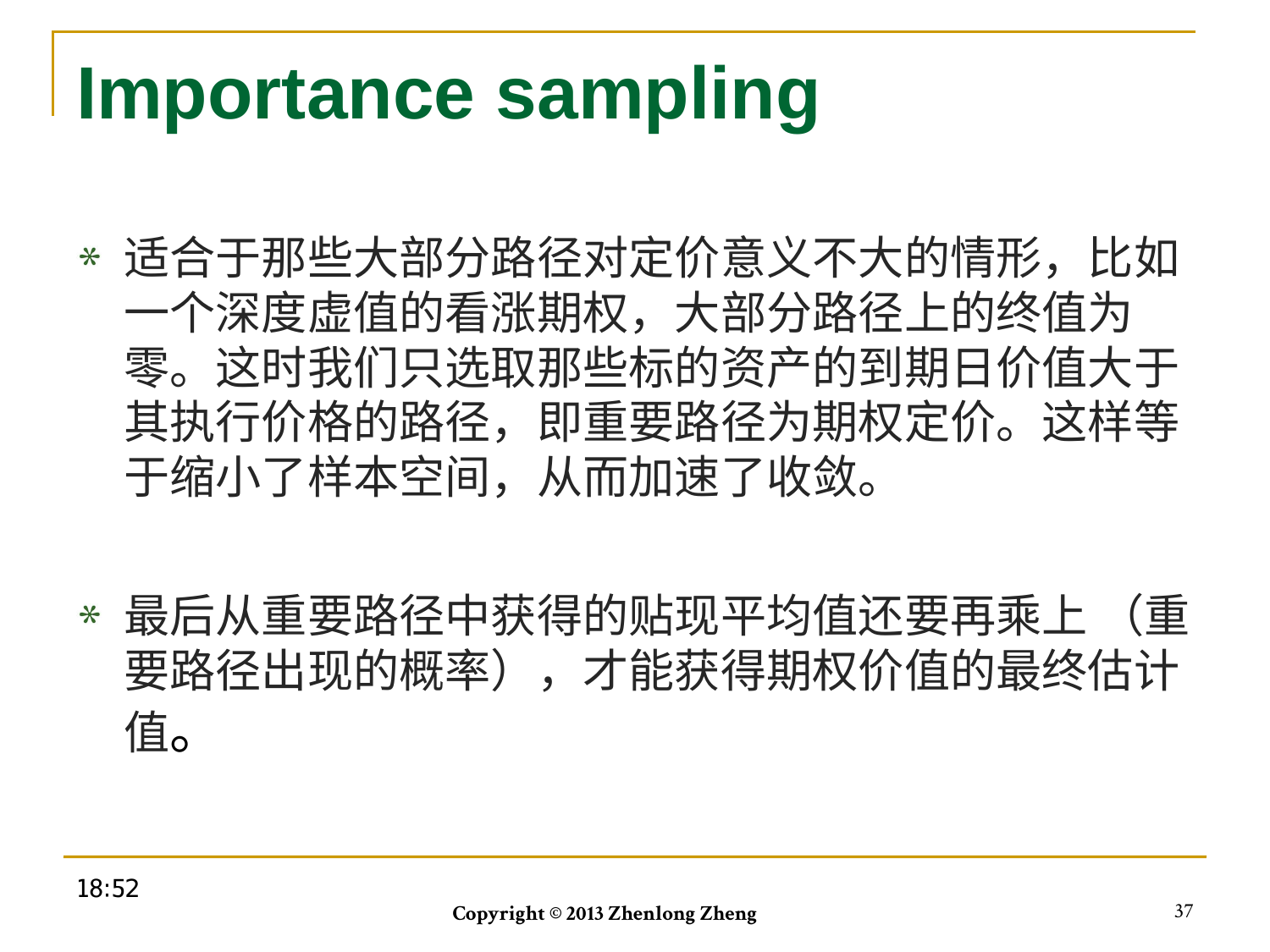

# Importance sampling
适合于那些大部分路径对定价意义不大的情形，比如一个深度虚值的看涨期权，大部分路径上的终值为零。这时我们只选取那些标的资产的到期日价值大于其执行价格的路径，即重要路径为期权定价。这样等于缩小了样本空间，从而加速了收敛。

最后从重要路径中获得的贴现平均值还要再乘上 （重要路径出现的概率），才能获得期权价值的最终估计值。
18:52
37
Copyright © 2013 Zhenlong Zheng